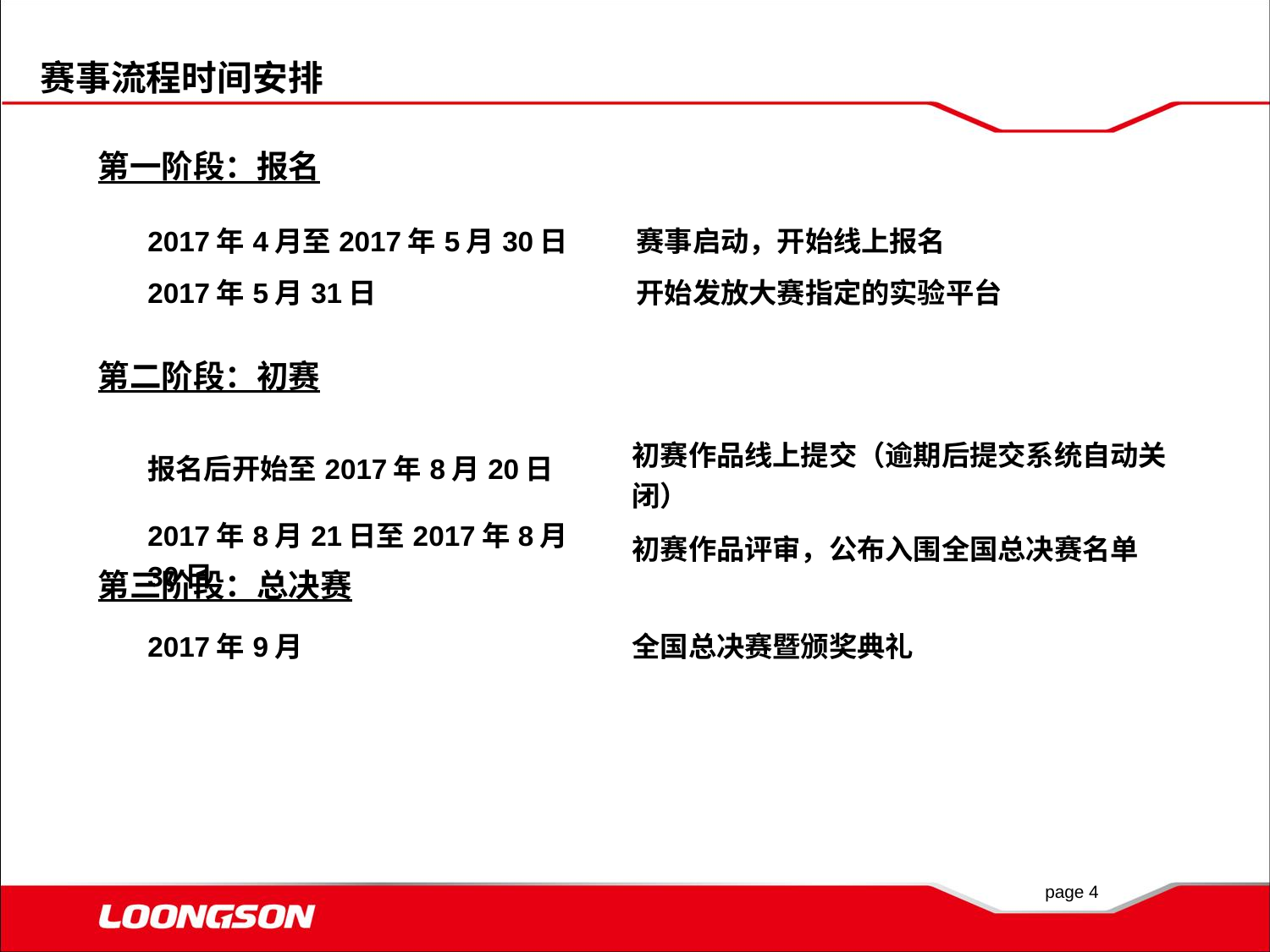

赛事流程时间安排
第一阶段：报名

第二阶段：初赛

第三阶段：总决赛

| 2017年4月至2017年5月30日 | 赛事启动，开始线上报名 |
| --- | --- |
| 2017年5月31日 | 开始发放大赛指定的实验平台 |
| 报名后开始至2017年8月20日 | 初赛作品线上提交（逾期后提交系统自动关闭） |
| --- | --- |
| 2017年8月21日至2017年8月30日 | 初赛作品评审，公布入围全国总决赛名单 |
| 2017年9月 | 全国总决赛暨颁奖典礼 |
| --- | --- |
page 4